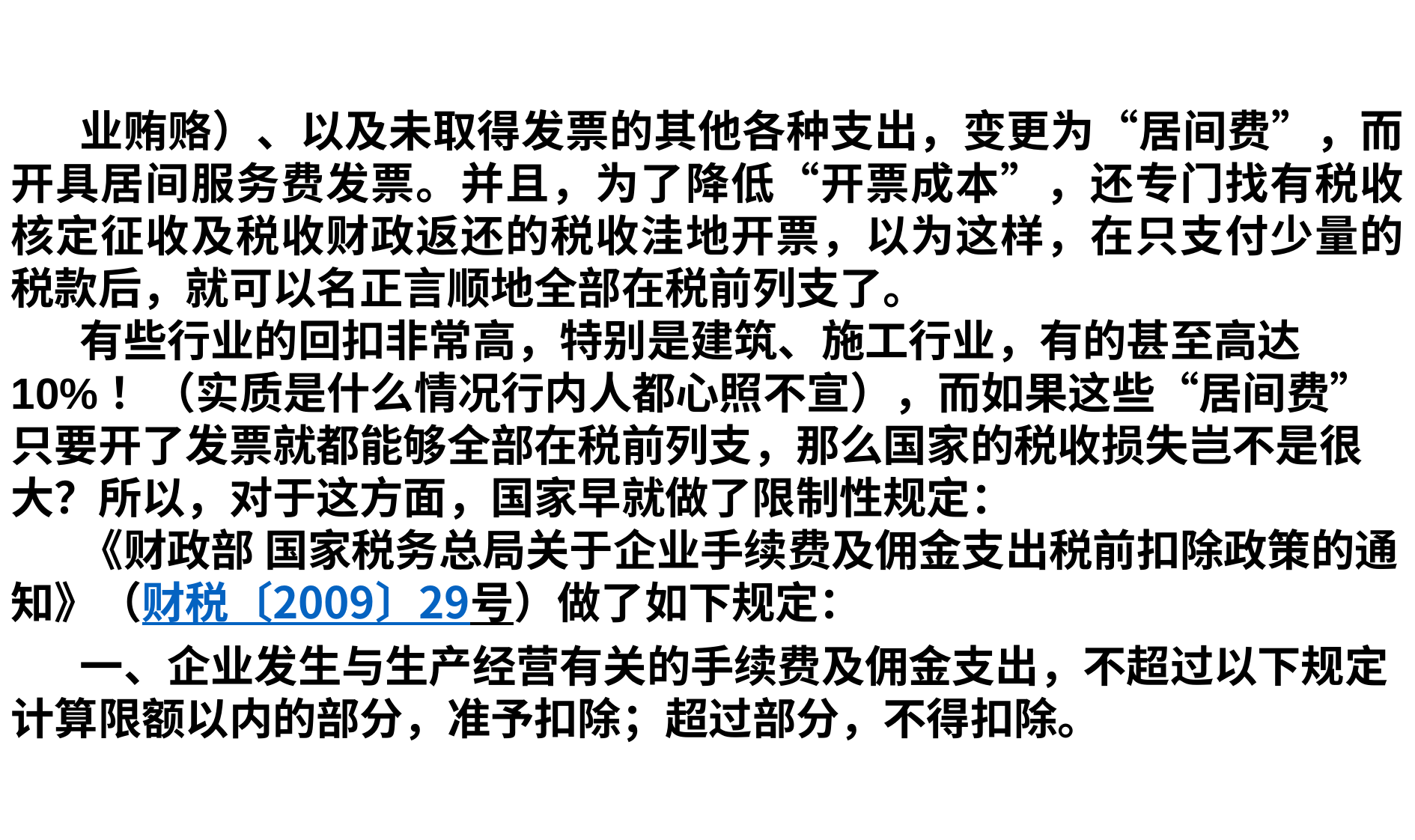

业贿赂）、以及未取得发票的其他各种支出，变更为“居间费”，而开具居间服务费发票。并且，为了降低“开票成本”，还专门找有税收核定征收及税收财政返还的税收洼地开票，以为这样，在只支付少量的税款后，就可以名正言顺地全部在税前列支了。
有些行业的回扣非常高，特别是建筑、施工行业，有的甚至高达10%！（实质是什么情况行内人都心照不宣），而如果这些“居间费”只要开了发票就都能够全部在税前列支，那么国家的税收损失岂不是很大？所以，对于这方面，国家早就做了限制性规定：
《财政部 国家税务总局关于企业手续费及佣金支出税前扣除政策的通知》（财税〔2009〕29号）做了如下规定：
一、企业发生与生产经营有关的手续费及佣金支出，不超过以下规定计算限额以内的部分，准予扣除；超过部分，不得扣除。